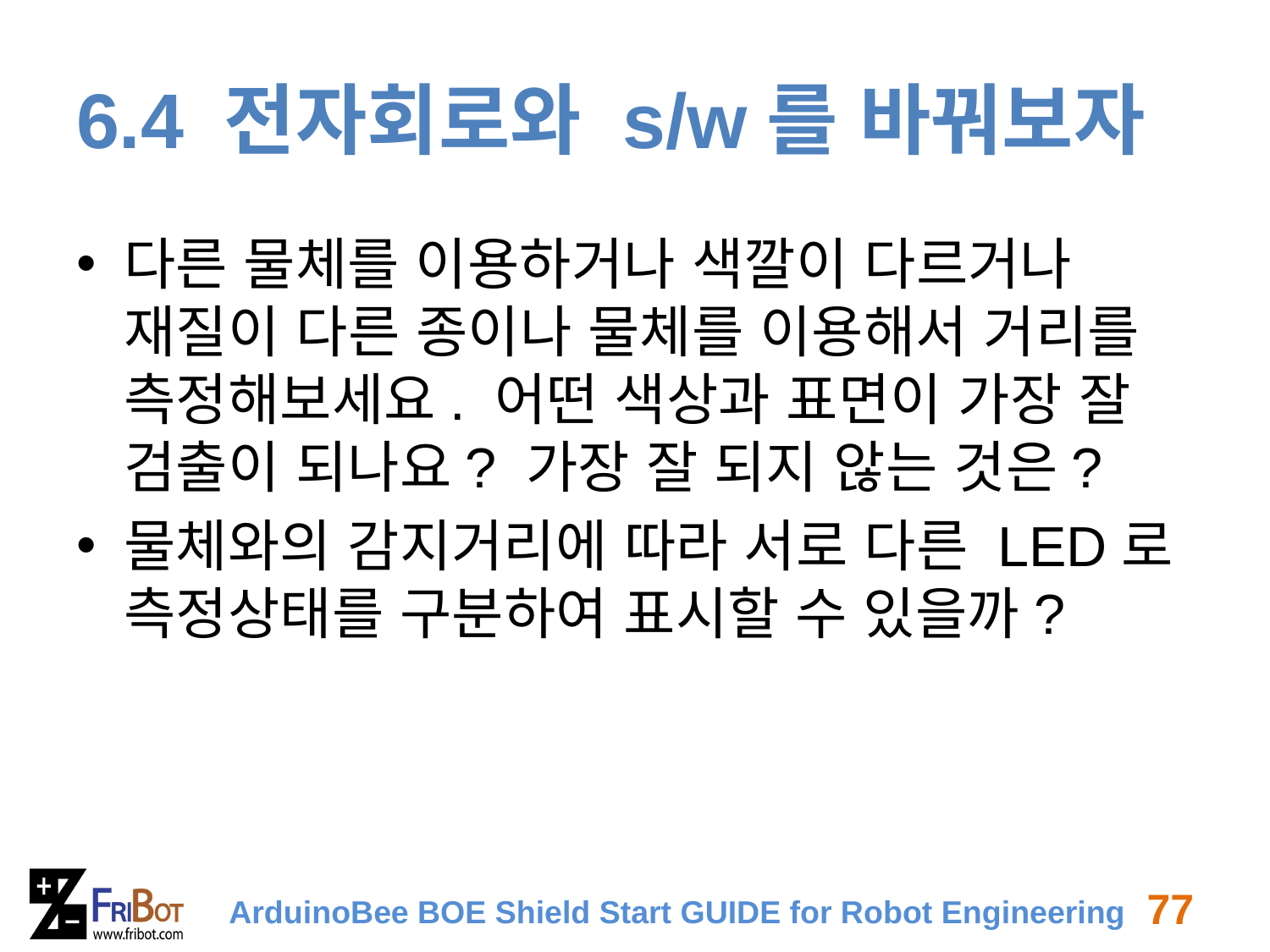

# 6.4 전자회로와 s/w를 바꿔보자
다른 물체를 이용하거나 색깔이 다르거나 재질이 다른 종이나 물체를 이용해서 거리를 측정해보세요. 어떤 색상과 표면이 가장 잘 검출이 되나요? 가장 잘 되지 않는 것은?
물체와의 감지거리에 따라 서로 다른 LED로 측정상태를 구분하여 표시할 수 있을까?

77